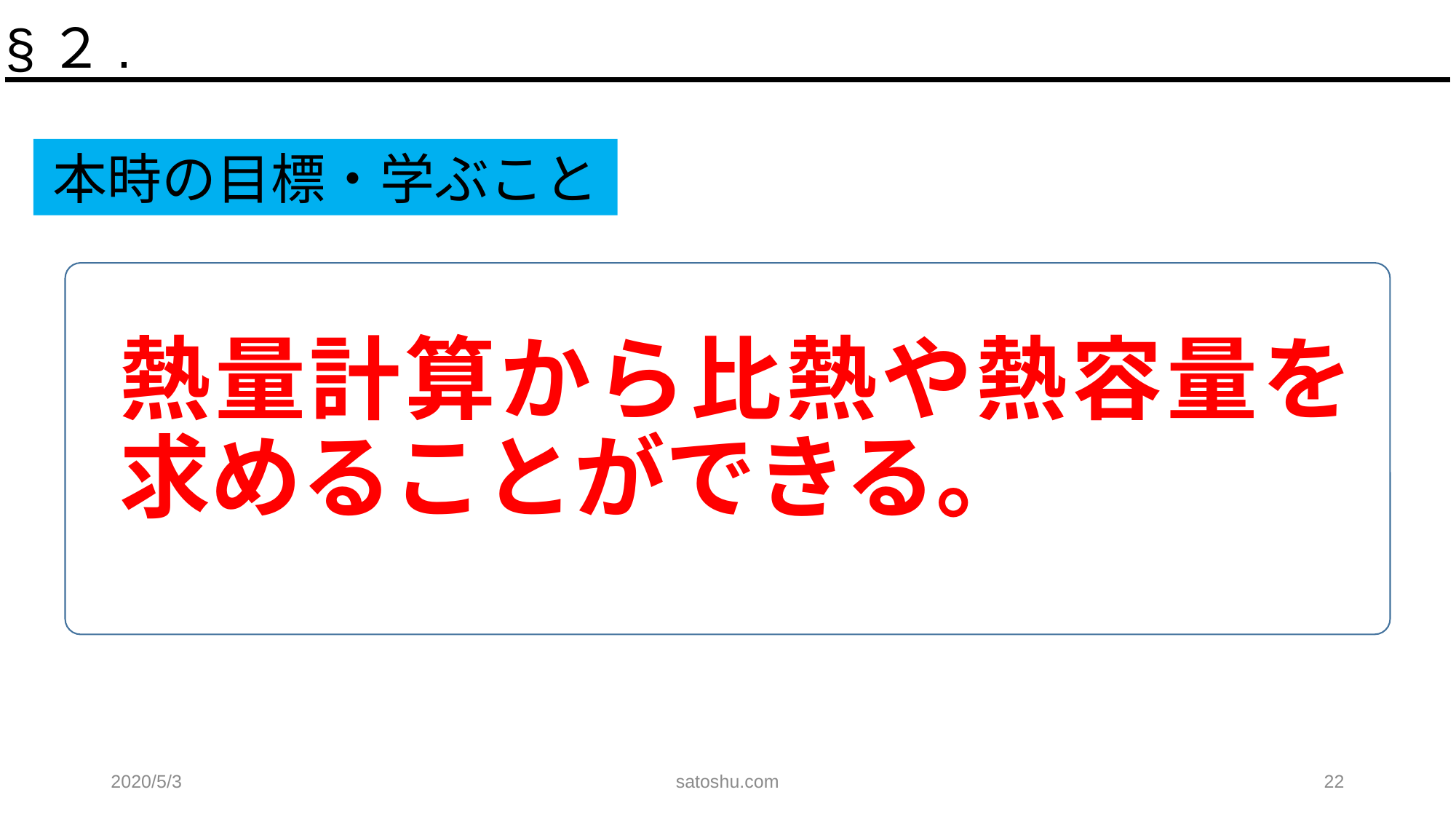

§２.
本時の目標・学ぶこと

熱量計算から比熱や熱容量を求めることができる。
2020/5/3
satoshu.com
22